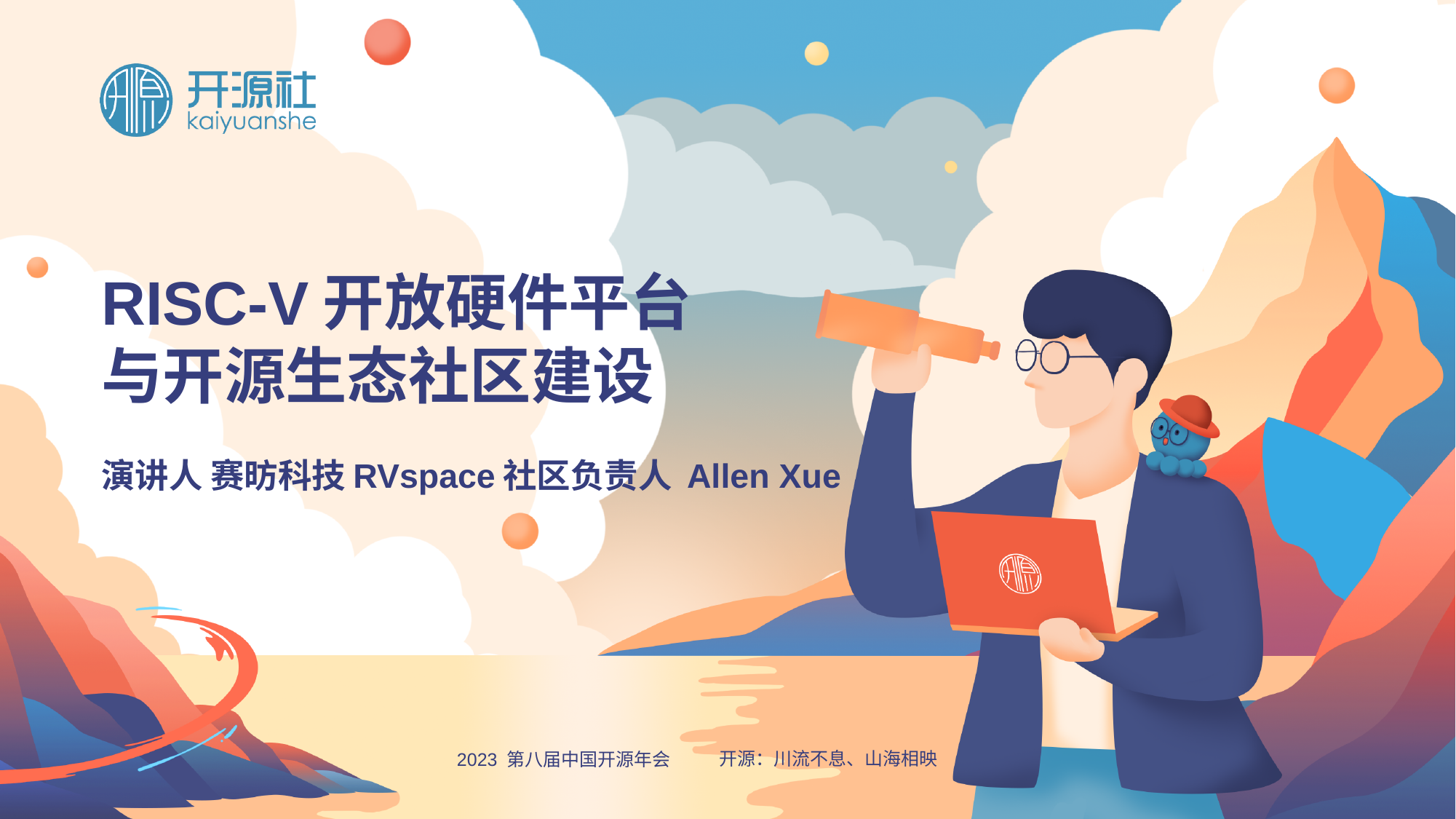

# RISC-V开放硬件平台 与开源生态社区建设
演讲人 赛昉科技RVspace社区负责人 Allen Xue